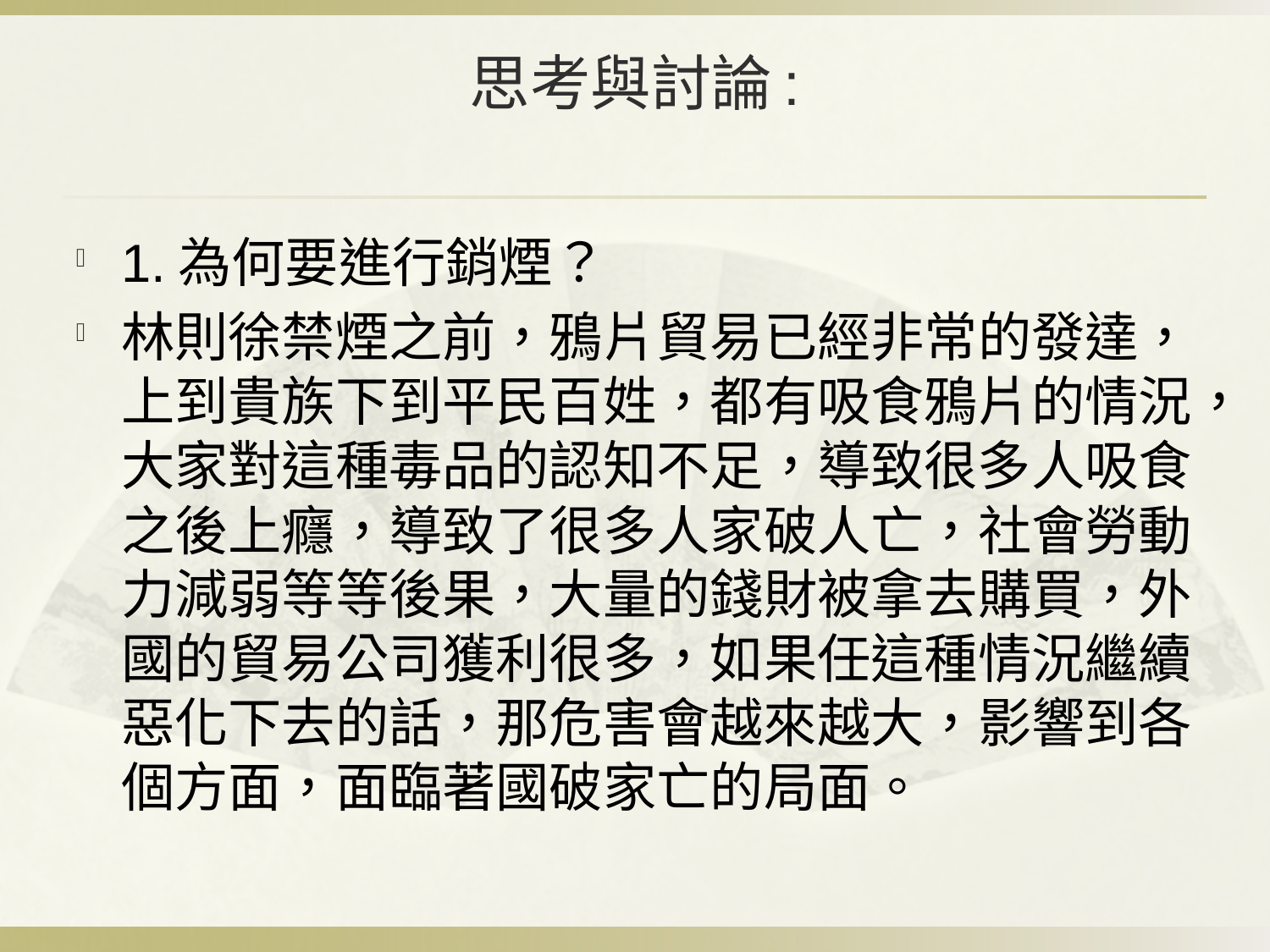

# 思考與討論:
1.為何要進行銷煙？
林則徐禁煙之前，鴉片貿易已經非常的發達，上到貴族下到平民百姓，都有吸食鴉片的情況，大家對這種毒品的認知不足，導致很多人吸食之後上癮，導致了很多人家破人亡，社會勞動力減弱等等後果，大量的錢財被拿去購買，外國的貿易公司獲利很多，如果任這種情況繼續惡化下去的話，那危害會越來越大，影響到各個方面，面臨著國破家亡的局面。